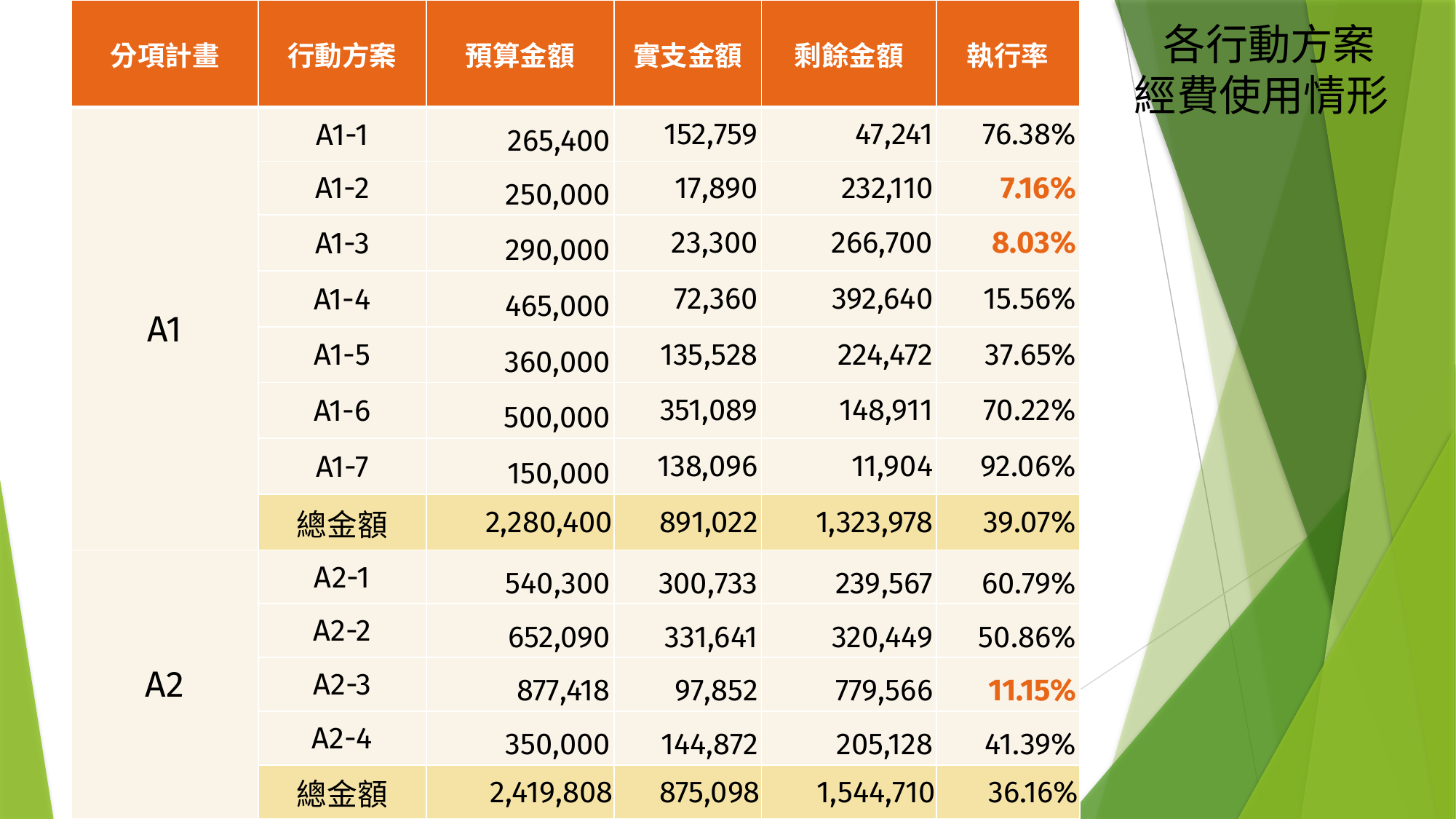

| 分項計畫 | 行動方案 | 預算金額 | 實支金額 | 剩餘金額 | 執行率 |
| --- | --- | --- | --- | --- | --- |
| A1 | A1-1 | 265,400 | 152,759 | 47,241 | 76.38% |
|  | A1-2 | 250,000 | 17,890 | 232,110 | 7.16% |
|  | A1-3 | 290,000 | 23,300 | 266,700 | 8.03% |
|  | A1-4 | 465,000 | 72,360 | 392,640 | 15.56% |
|  | A1-5 | 360,000 | 135,528 | 224,472 | 37.65% |
|  | A1-6 | 500,000 | 351,089 | 148,911 | 70.22% |
|  | A1-7 | 150,000 | 138,096 | 11,904 | 92.06% |
|  | 總金額 | 2,280,400 | 891,022 | 1,323,978 | 39.07% |
| A2 | A2-1 | 540,300 | 300,733 | 239,567 | 60.79% |
|  | A2-2 | 652,090 | 331,641 | 320,449 | 50.86% |
|  | A2-3 | 877,418 | 97,852 | 779,566 | 11.15% |
|  | A2-4 | 350,000 | 144,872 | 205,128 | 41.39% |
|  | 總金額 | 2,419,808 | 875,098 | 1,544,710 | 36.16% |
  各行動方案
經費使用情形